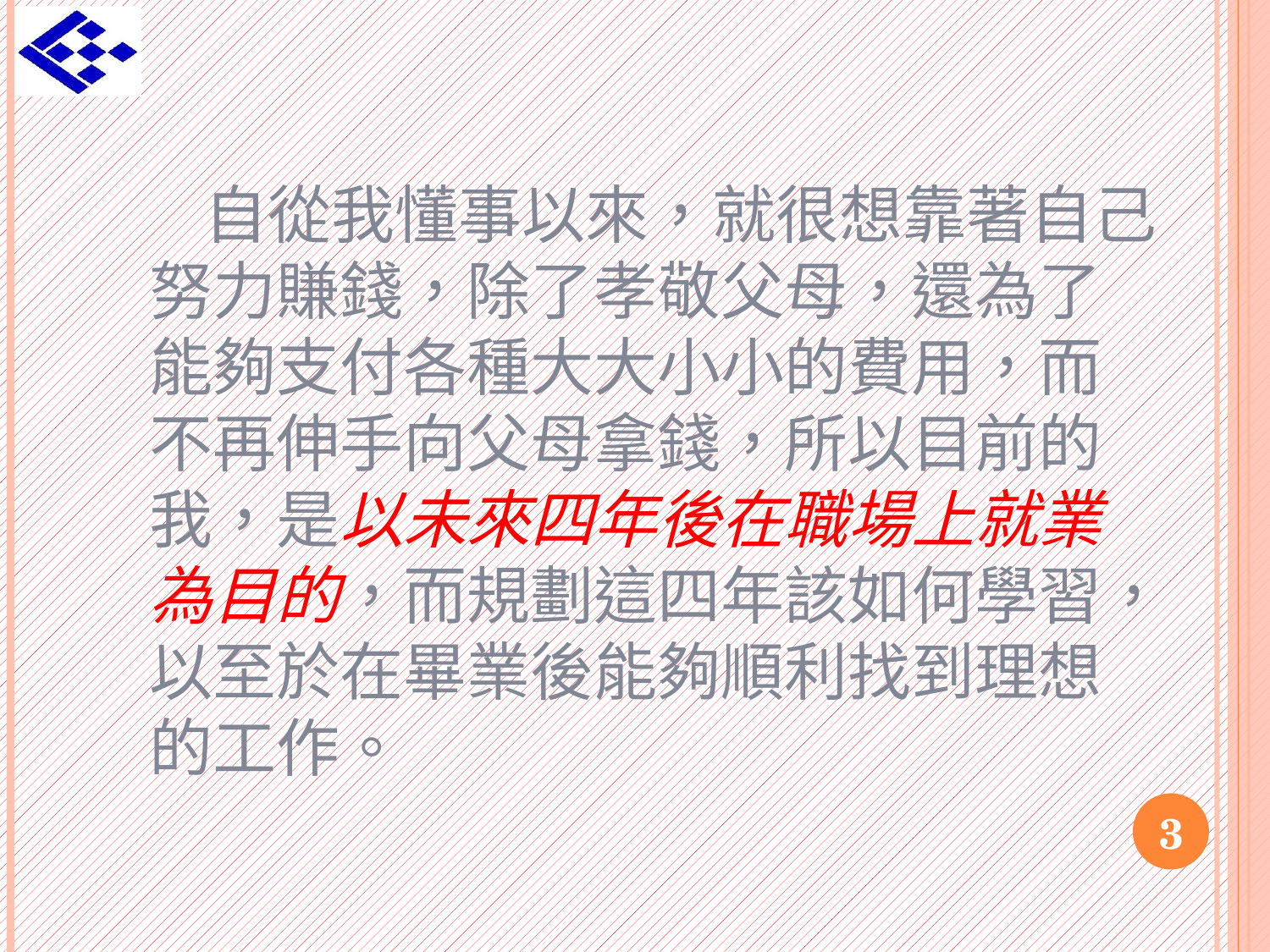

自從我懂事以來，就很想靠著自己努力賺錢，除了孝敬父母，還為了能夠支付各種大大小小的費用，而不再伸手向父母拿錢，所以目前的我，是以未來四年後在職場上就業為目的，而規劃這四年該如何學習，以至於在畢業後能夠順利找到理想的工作。

3